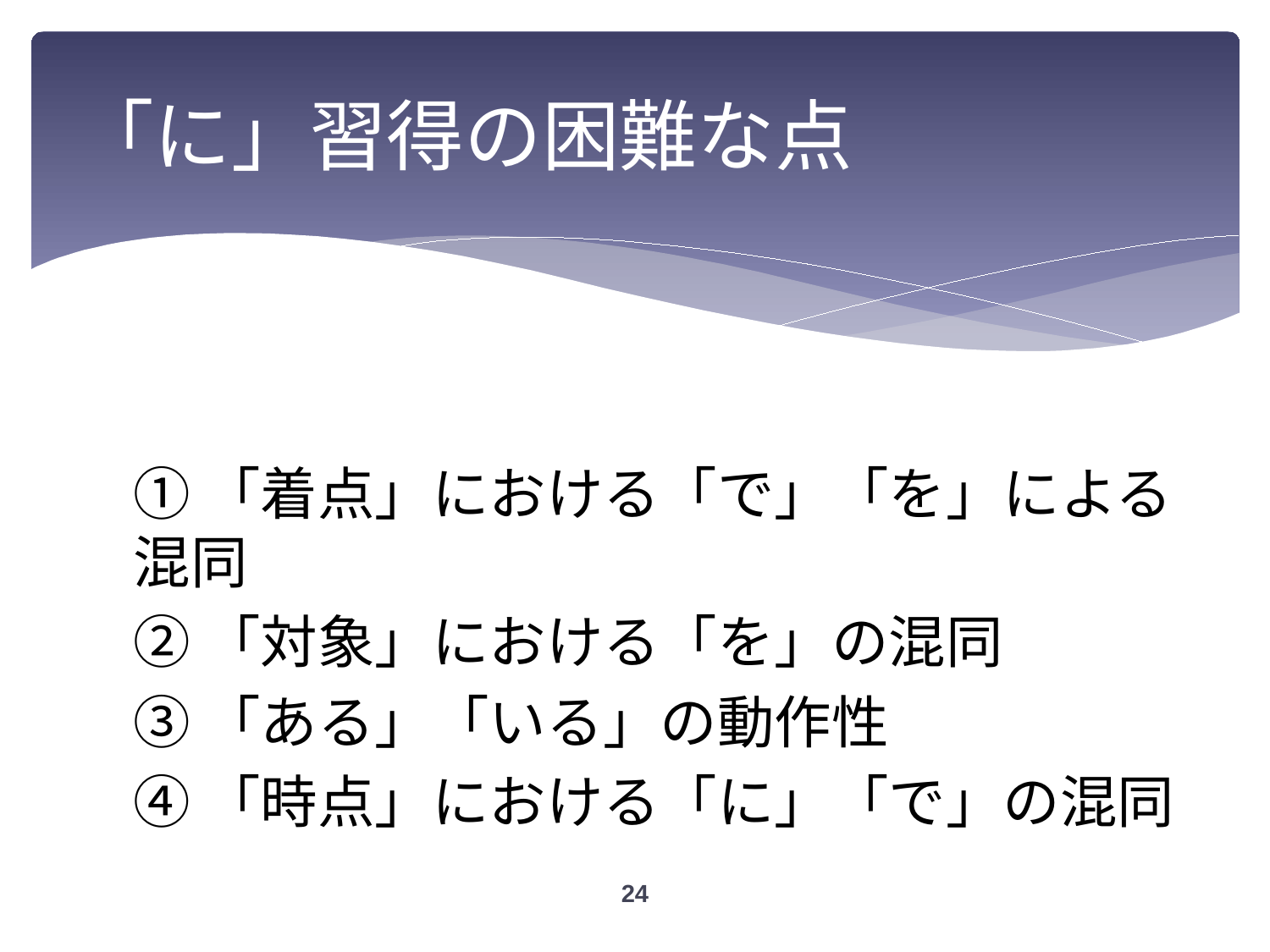

# 「に」習得の困難な点

①「着点」における「で」「を」による混同
②「対象」における「を」の混同
③「ある」「いる」の動作性
④「時点」における「に」「で」の混同

24